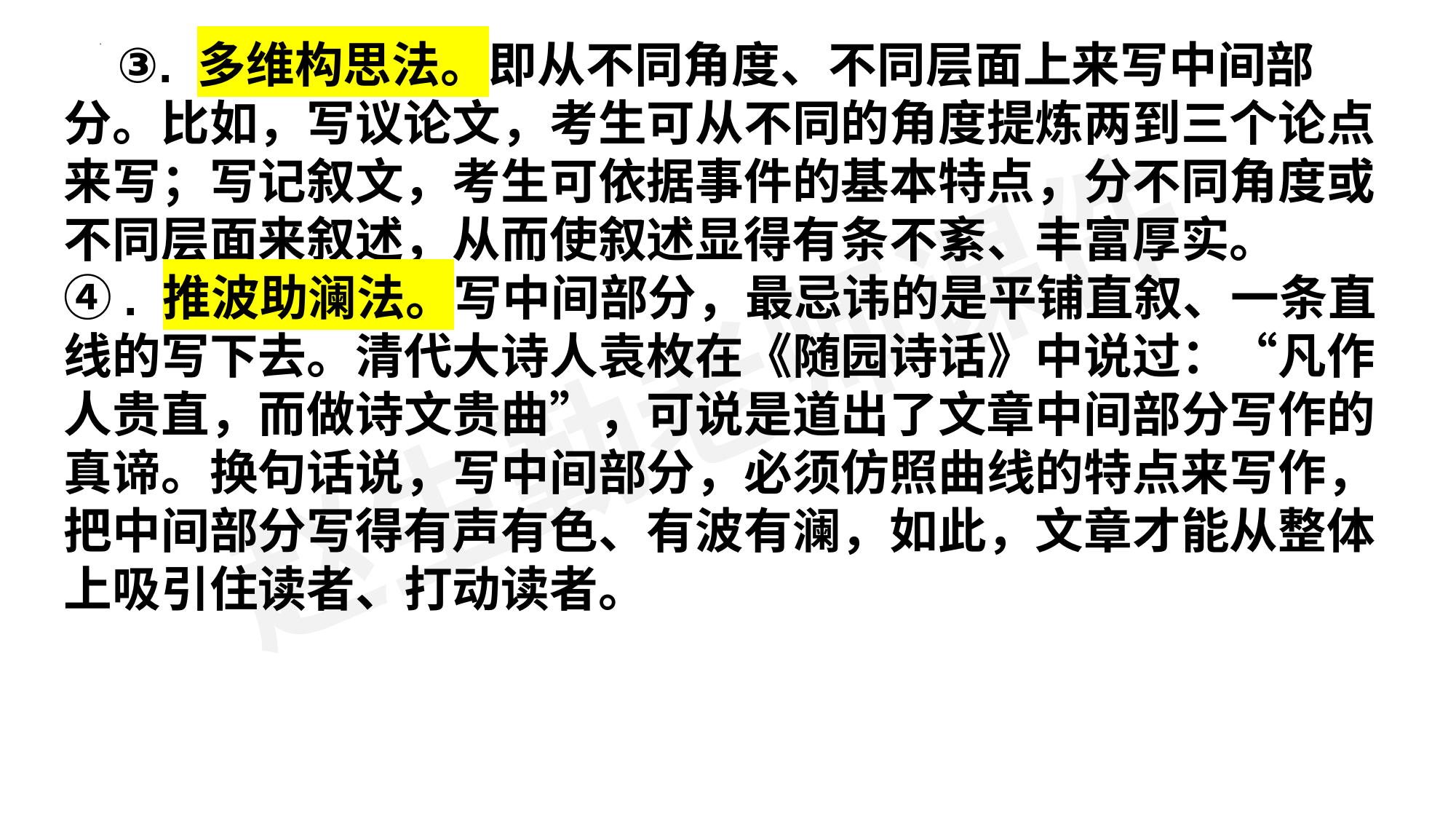

③. 多维构思法。即从不同角度、不同层面上来写中间部分。比如，写议论文，考生可从不同的角度提炼两到三个论点来写；写记叙文，考生可依据事件的基本特点，分不同角度或不同层面来叙述，从而使叙述显得有条不紊、丰富厚实。       ④. 推波助澜法。写中间部分，最忌讳的是平铺直叙、一条直线的写下去。清代大诗人袁枚在《随园诗话》中说过：“凡作人贵直，而做诗文贵曲”，可说是道出了文章中间部分写作的真谛。换句话说，写中间部分，必须仿照曲线的特点来写作，把中间部分写得有声有色、有波有澜，如此，文章才能从整体上吸引住读者、打动读者。